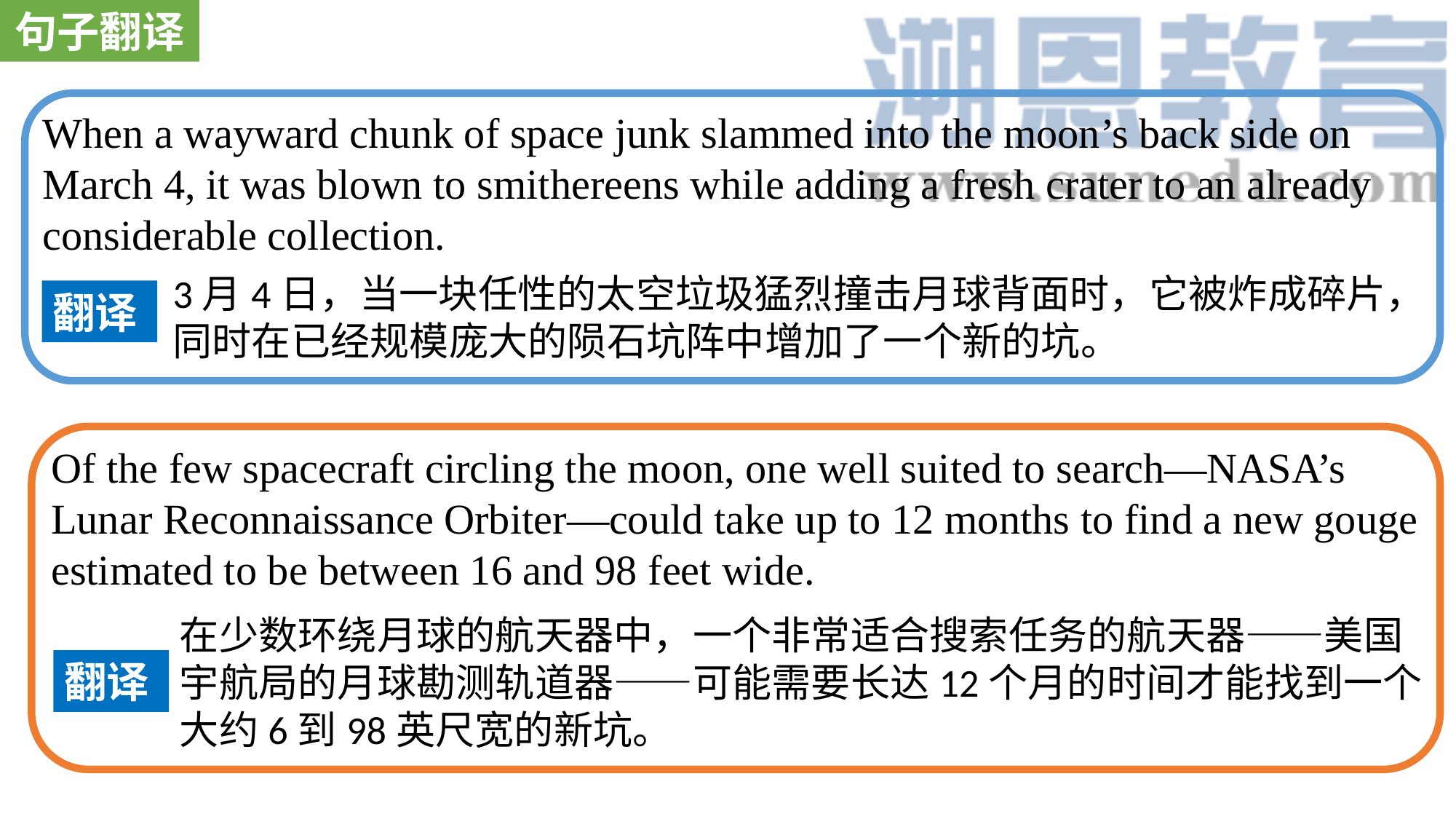

句子翻译

When a wayward chunk of space junk slammed into the moon’s back side on March 4, it was blown to smithereens while adding a fresh crater to an already considerable collection.
3月4日，当一块任性的太空垃圾猛烈撞击月球背面时，它被炸成碎片，同时在已经规模庞大的陨石坑阵中增加了一个新的坑。
翻译

Of the few spacecraft circling the moon, one well suited to search—NASA’s Lunar Reconnaissance Orbiter—could take up to 12 months to find a new gouge estimated to be between 16 and 98 feet wide.
在少数环绕月球的航天器中，一个非常适合搜索任务的航天器——美国宇航局的月球勘测轨道器——可能需要长达12个月的时间才能找到一个大约6到98英尺宽的新坑。
翻译